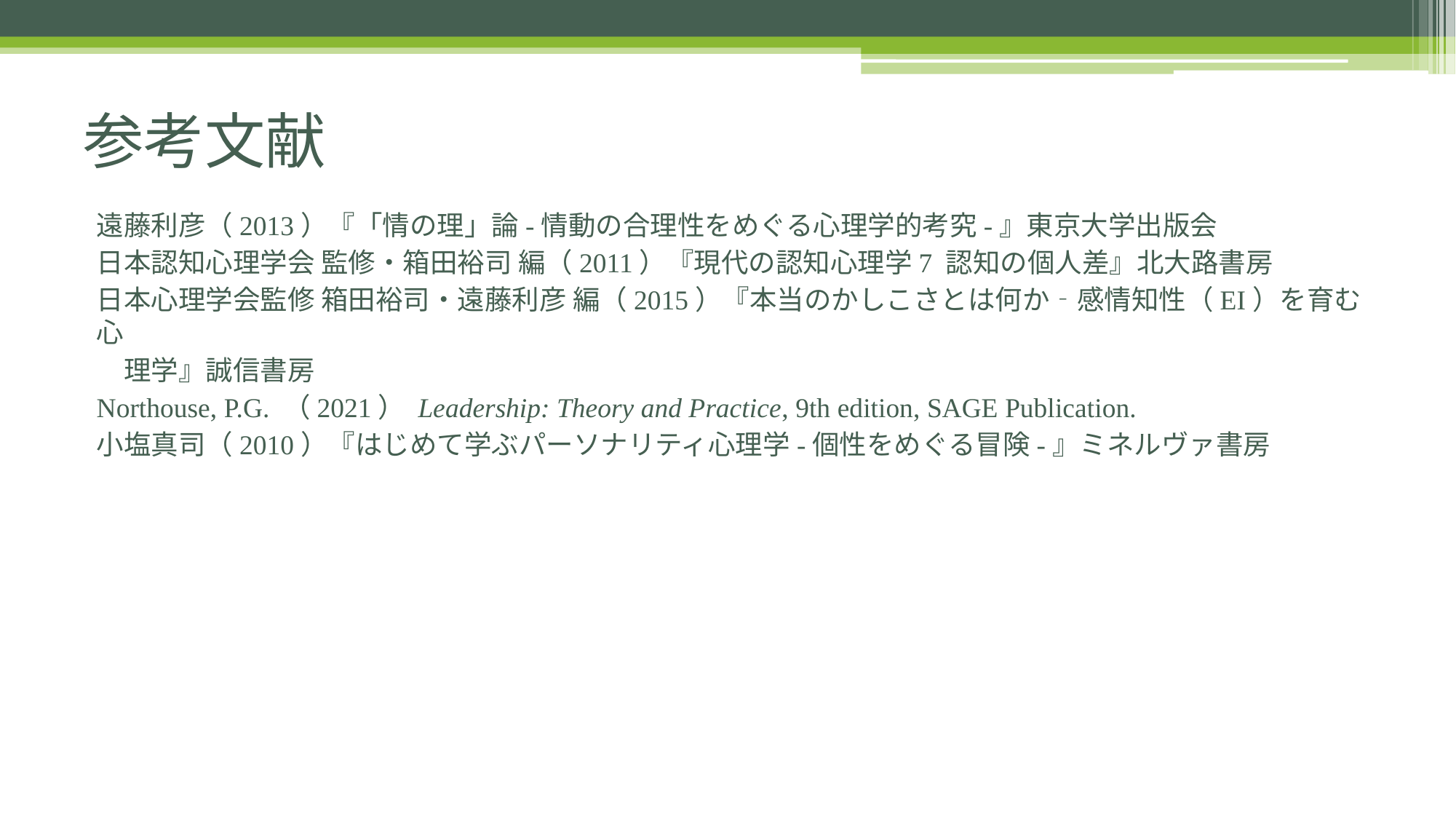

# 参考文献
遠藤利彦（2013）『「情の理」論-情動の合理性をめぐる心理学的考究-』東京大学出版会
日本認知心理学会 監修・箱田裕司 編（2011）『現代の認知心理学7 認知の個人差』北大路書房
日本心理学会監修 箱田裕司・遠藤利彦 編（2015）『本当のかしこさとは何か‐感情知性（EI）を育む心
　理学』誠信書房
Northouse, P.G. （2021） Leadership: Theory and Practice, 9th edition, SAGE Publication.
小塩真司（2010）『はじめて学ぶパーソナリティ心理学-個性をめぐる冒険-』ミネルヴァ書房